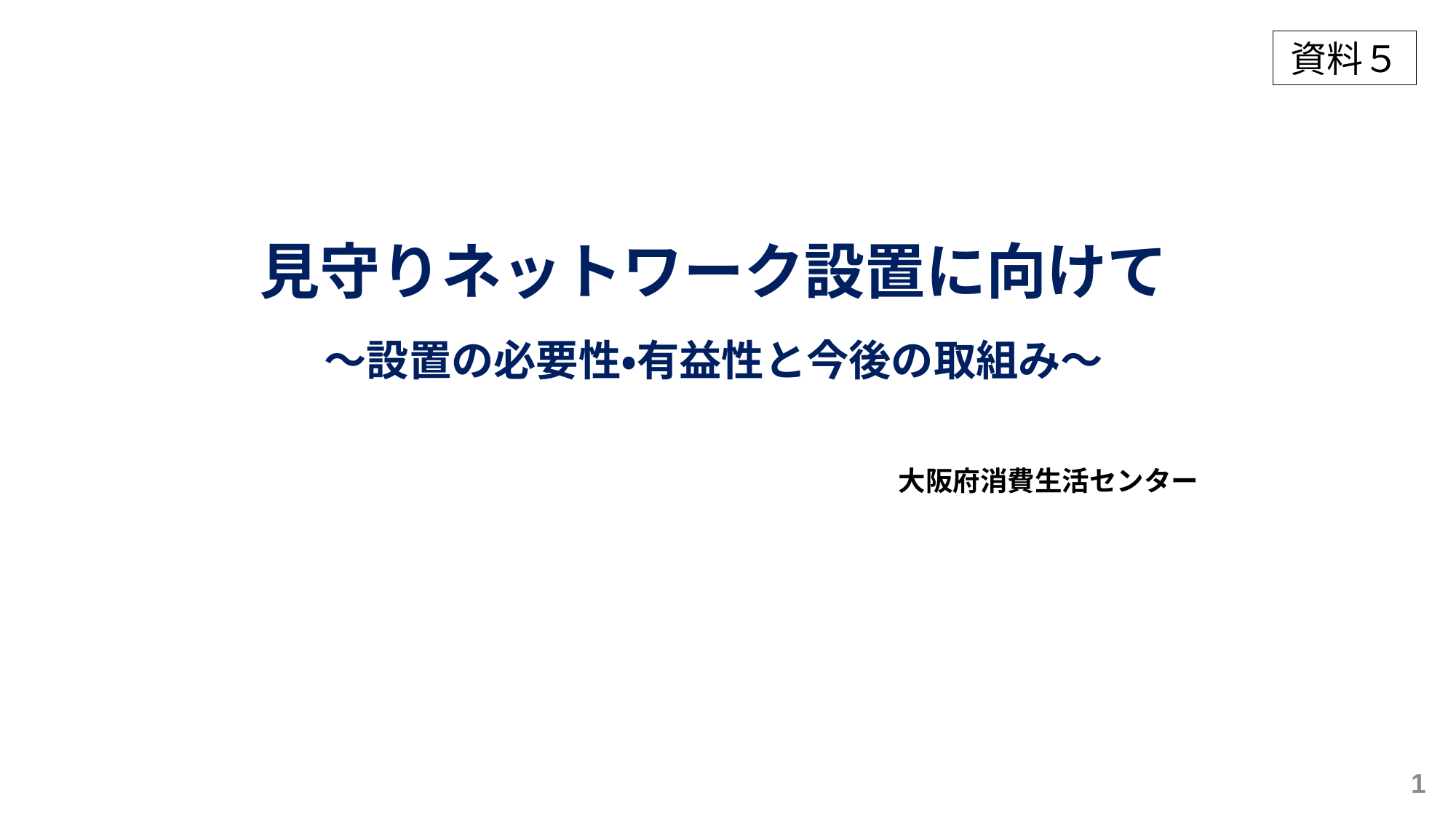

資料５
# 見守りネットワーク設置に向けて ～設置の必要性・有益性と今後の取組み～
大阪府消費生活センター
1